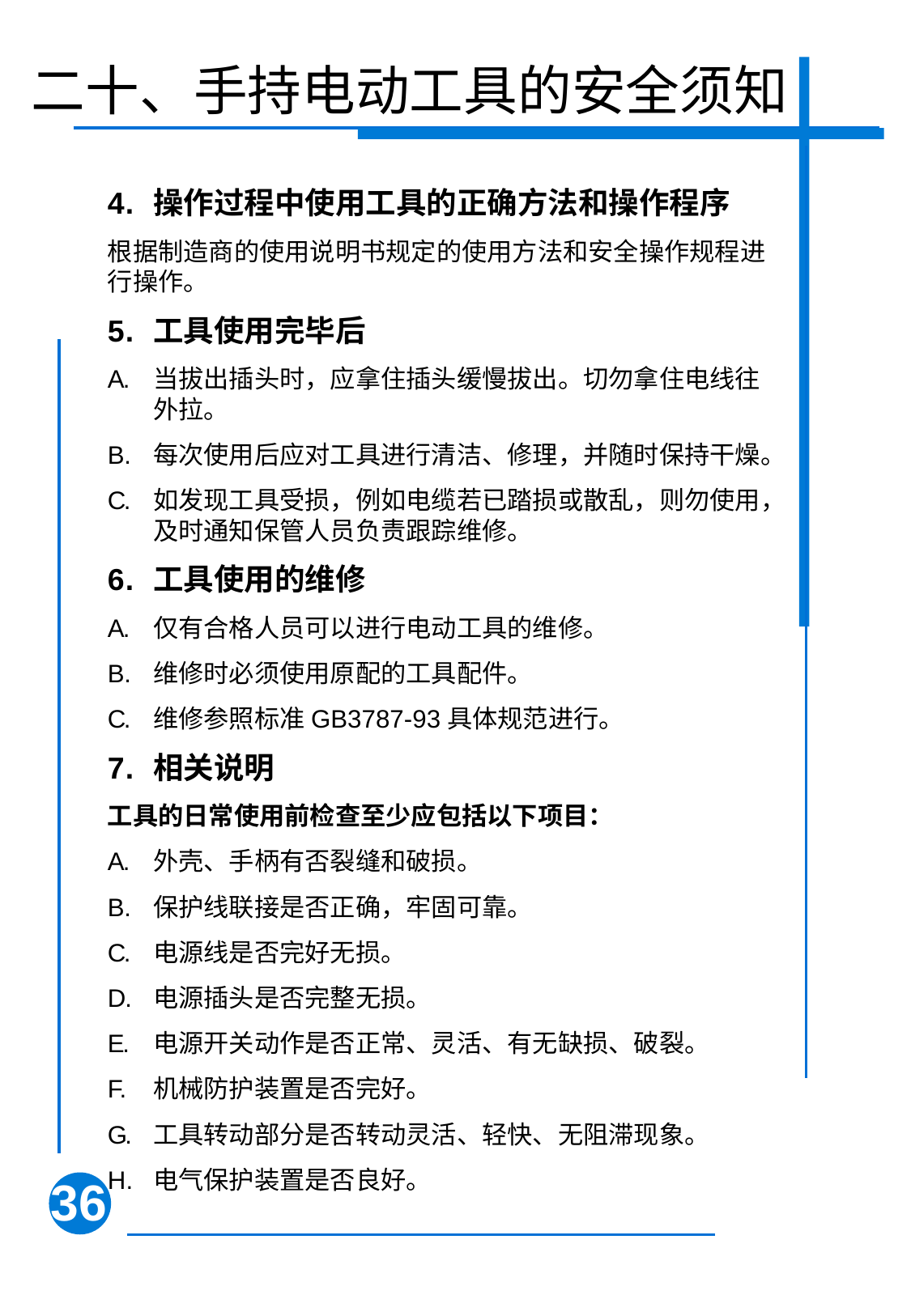

二十、手持电动工具的安全须知

操作过程中使用工具的正确方法和操作程序
根据制造商的使用说明书规定的使用方法和安全操作规程进行操作。
工具使用完毕后
当拔出插头时，应拿住插头缓慢拔出。切勿拿住电线往外拉。
每次使用后应对工具进行清洁、修理，并随时保持干燥。
如发现工具受损，例如电缆若已踏损或散乱，则勿使用，及时通知保管人员负责跟踪维修。
工具使用的维修
仅有合格人员可以进行电动工具的维修。
维修时必须使用原配的工具配件。
维修参照标准GB3787-93具体规范进行。
相关说明
工具的日常使用前检查至少应包括以下项目：
外壳、手柄有否裂缝和破损。
保护线联接是否正确，牢固可靠。
电源线是否完好无损。
电源插头是否完整无损。
电源开关动作是否正常、灵活、有无缺损、破裂。
机械防护装置是否完好。
工具转动部分是否转动灵活、轻快、无阻滞现象。
电气保护装置是否良好。

36